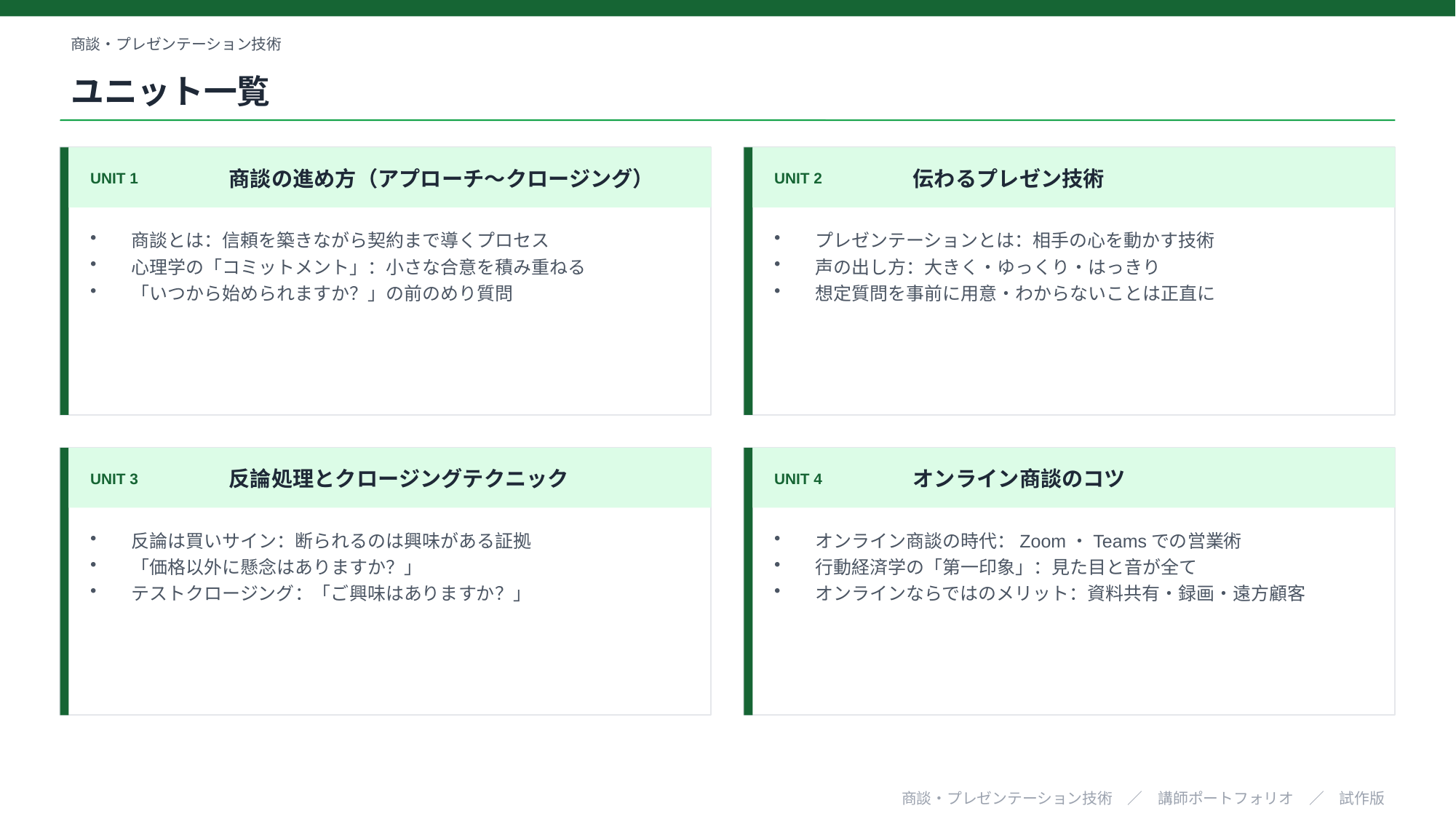

商談・プレゼンテーション技術
ユニット一覧

UNIT 1
商談の進め方（アプローチ～クロージング）
UNIT 2
伝わるプレゼン技術
商談とは：信頼を築きながら契約まで導くプロセス
心理学の「コミットメント」：小さな合意を積み重ねる
「いつから始められますか？」の前のめり質問
プレゼンテーションとは：相手の心を動かす技術
声の出し方：大きく・ゆっくり・はっきり
想定質問を事前に用意・わからないことは正直に

UNIT 3
反論処理とクロージングテクニック
UNIT 4
オンライン商談のコツ
反論は買いサイン：断られるのは興味がある証拠
「価格以外に懸念はありますか？」
テストクロージング：「ご興味はありますか？」
オンライン商談の時代：Zoom・Teamsでの営業術
行動経済学の「第一印象」：見た目と音が全て
オンラインならではのメリット：資料共有・録画・遠方顧客
商談・プレゼンテーション技術　／　講師ポートフォリオ　／　試作版